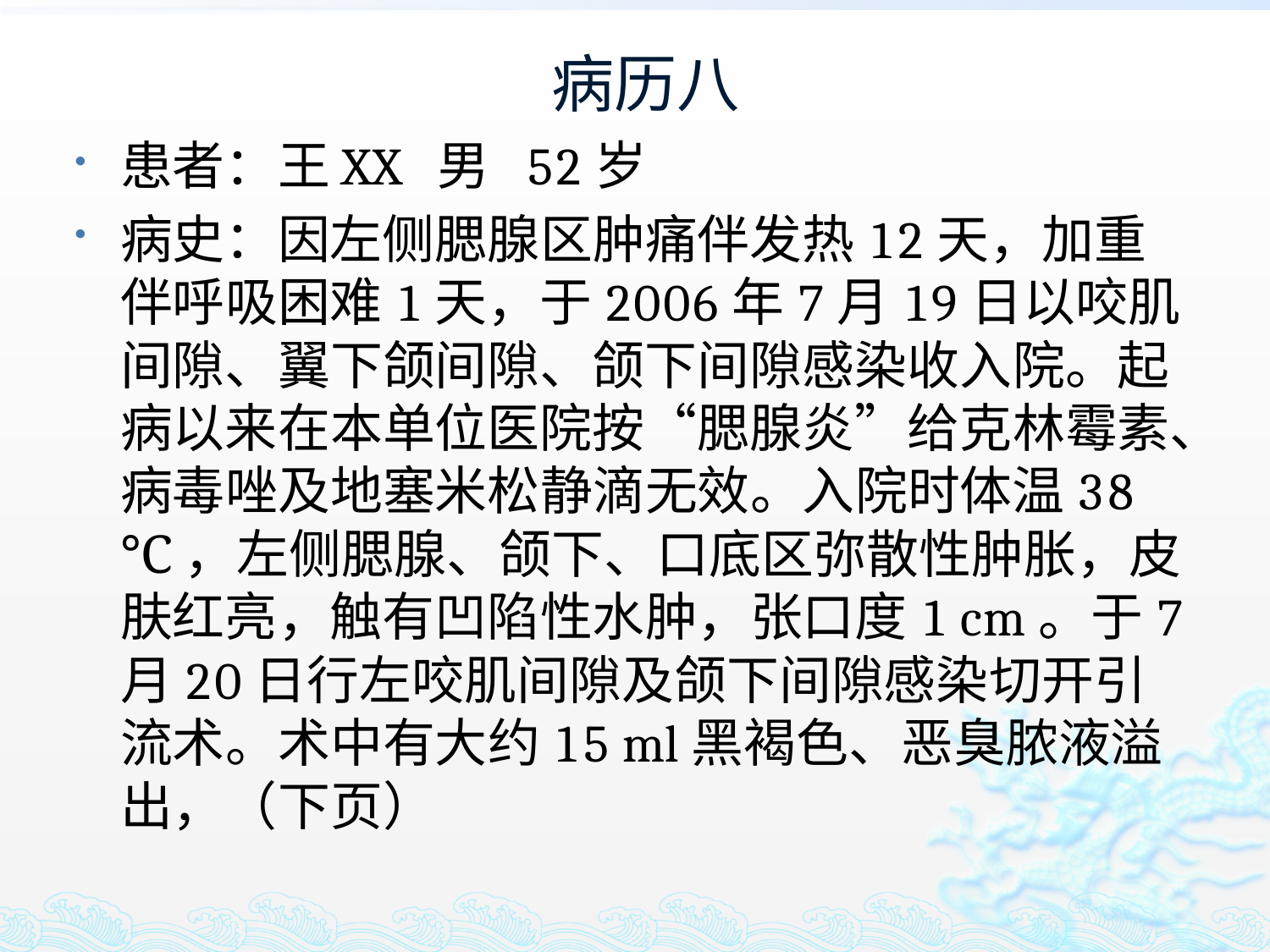

# 病历八
患者：王XX  男  52岁
病史：因左侧腮腺区肿痛伴发热12天，加重伴呼吸困难1天，于2006年7月19日以咬肌间隙、翼下颌间隙、颌下间隙感染收入院。起病以来在本单位医院按“腮腺炎”给克林霉素、病毒唑及地塞米松静滴无效。入院时体温38 ℃，左侧腮腺、颌下、口底区弥散性肿胀，皮肤红亮，触有凹陷性水肿，张口度1 cm。于7月20日行左咬肌间隙及颌下间隙感染切开引流术。术中有大约15 ml黑褐色、恶臭脓液溢出，（下页）